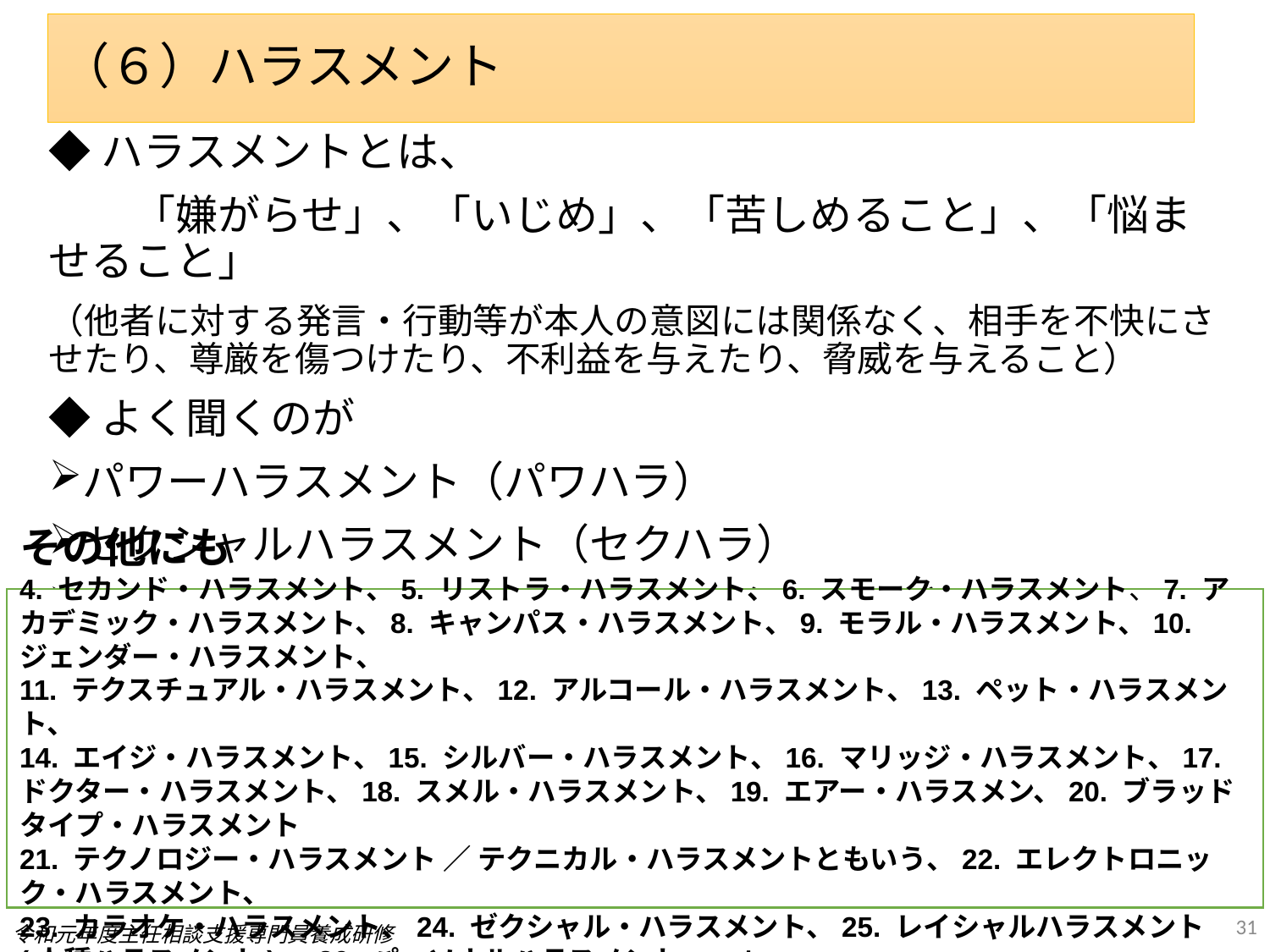

（６）ハラスメント
◆ハラスメントとは、
　　「嫌がらせ」、「いじめ」、「苦しめること」、「悩ませること」
（他者に対する発言・行動等が本人の意図には関係なく、相手を不快にさせたり、尊厳を傷つけたり、不利益を与えたり、脅威を与えること）
◆よく聞くのが
パワーハラスメント（パワハラ）
セクシャルハラスメント（セクハラ）
最近は、カスタマーハラスメント（カスハラ）
その他にも
4. セカンド・ハラスメント、5. リストラ・ハラスメント、6. スモーク・ハラスメント、7. アカデミック・ハラスメント、8. キャンパス・ハラスメント、9. モラル・ハラスメント、10. ジェンダー・ハラスメント、
11. テクスチュアル・ハラスメント、12. アルコール・ハラスメント、13. ペット・ハラスメント、
14. エイジ・ハラスメント、15. シルバー・ハラスメント、16. マリッジ・ハラスメント、17. ドクター・ハラスメント、18. スメル・ハラスメント、19. エアー・ハラスメン、20. ブラッドタイプ・ハラスメント
21. テクノロジー・ハラスメント ／ テクニカル・ハラスメントともいう、22. エレクトロニック・ハラスメント、
23. カラオケ・ハラスメント、24. ゼクシャル・ハラスメント、25. レイシャルハラスメント(人種ハラスメント)、26. パーソナルハラスメント、ｅｔｃ
31
令和元年度主任相談支援専門員養成研修